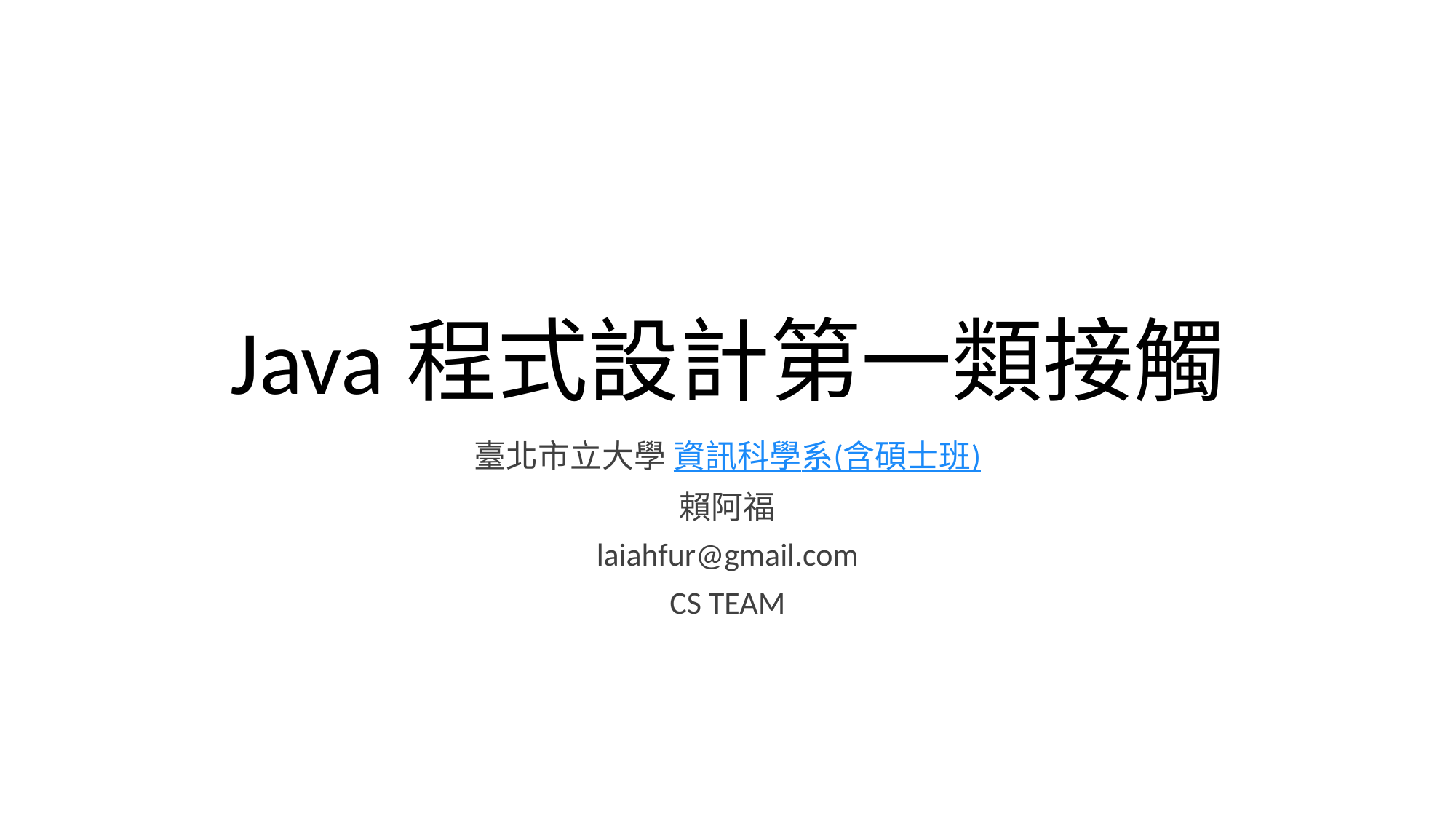

# Java程式設計第一類接觸
臺北市立大學 資訊科學系(含碩士班)
賴阿福
laiahfur@gmail.com
CS TEAM